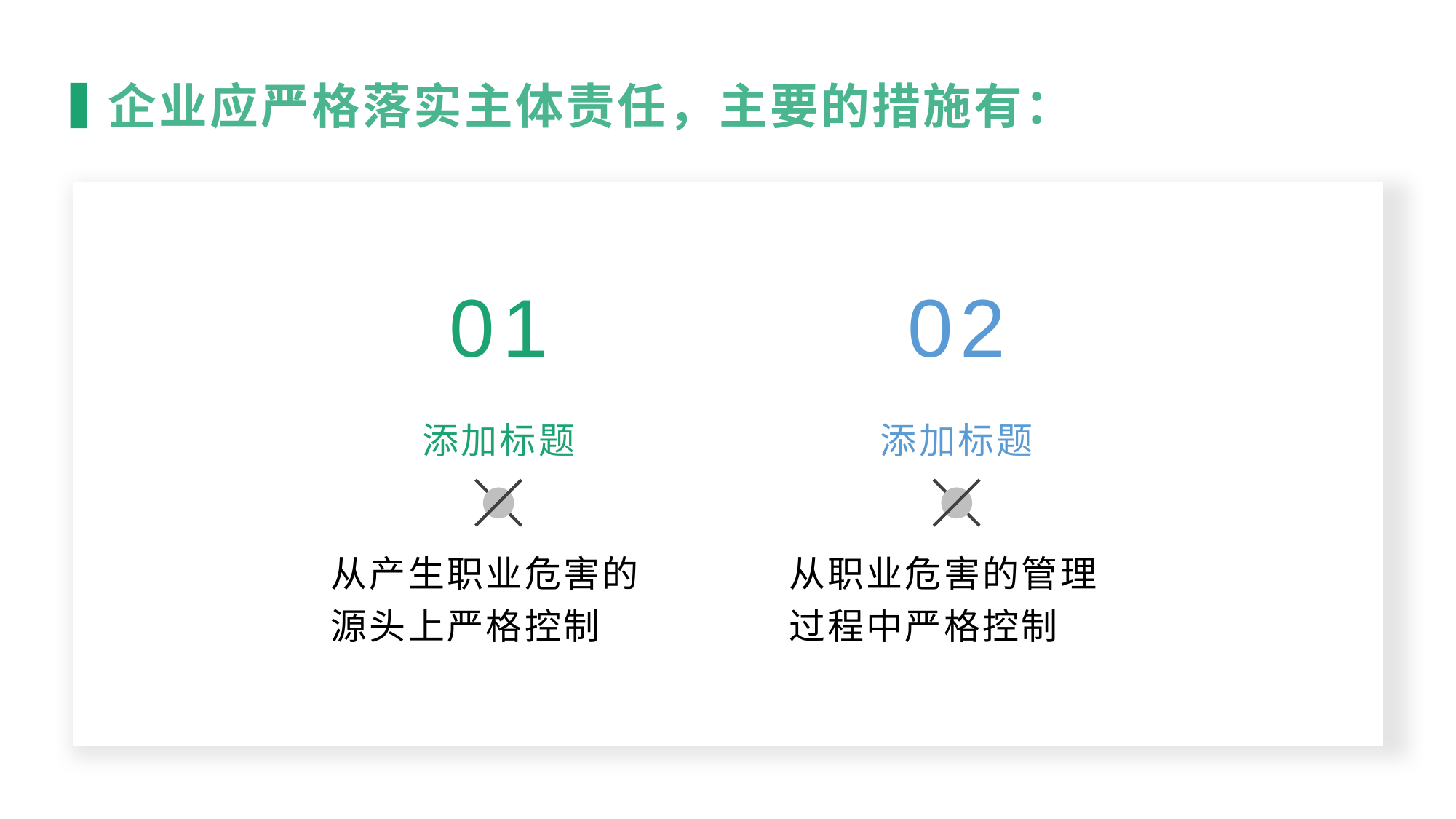

企业应严格落实主体责任，主要的措施有：

01
02
添加标题
添加标题

从产生职业危害的源头上严格控制
从职业危害的管理过程中严格控制